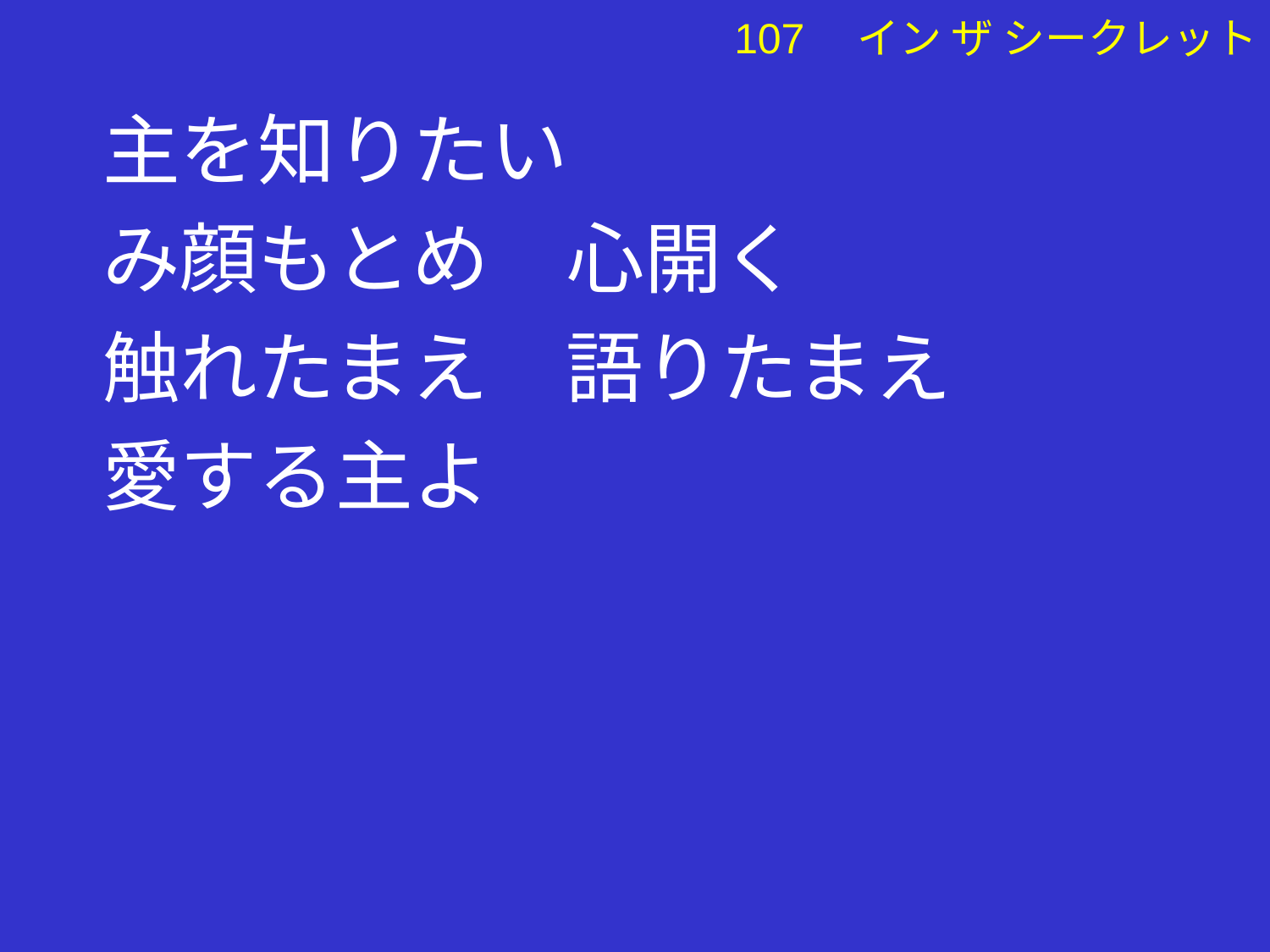

主を知りたい
み顔もとめ　心開く
触れたまえ　語りたまえ
愛する主よ

# 107　イン ザ シークレット